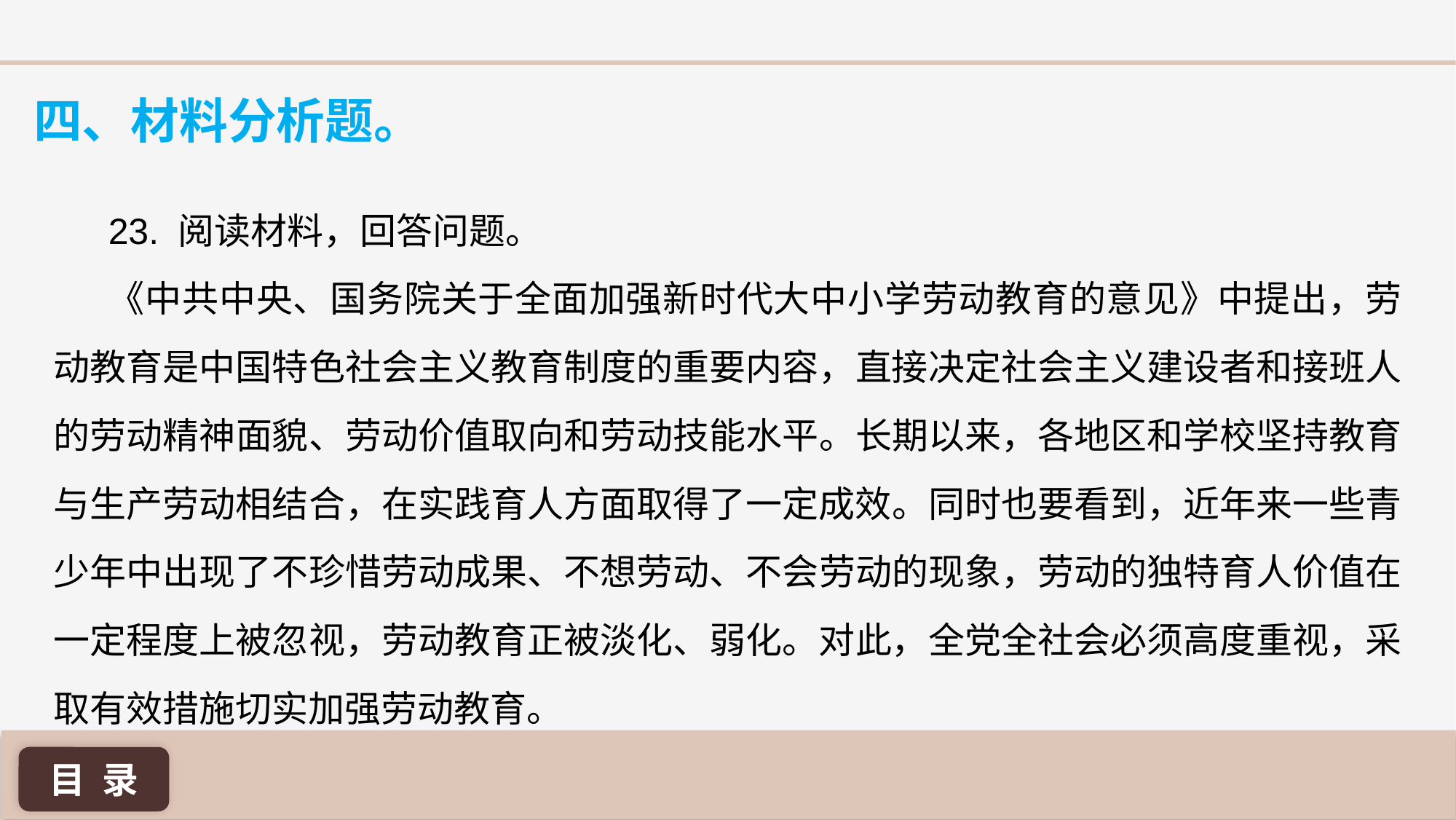

四、材料分析题。
23. 阅读材料，回答问题。
《中共中央、国务院关于全面加强新时代大中小学劳动教育的意见》中提出，劳动教育是中国特色社会主义教育制度的重要内容，直接决定社会主义建设者和接班人的劳动精神面貌、劳动价值取向和劳动技能水平。长期以来，各地区和学校坚持教育与生产劳动相结合，在实践育人方面取得了一定成效。同时也要看到，近年来一些青少年中出现了不珍惜劳动成果、不想劳动、不会劳动的现象，劳动的独特育人价值在一定程度上被忽视，劳动教育正被淡化、弱化。对此，全党全社会必须高度重视，采取有效措施切实加强劳动教育。